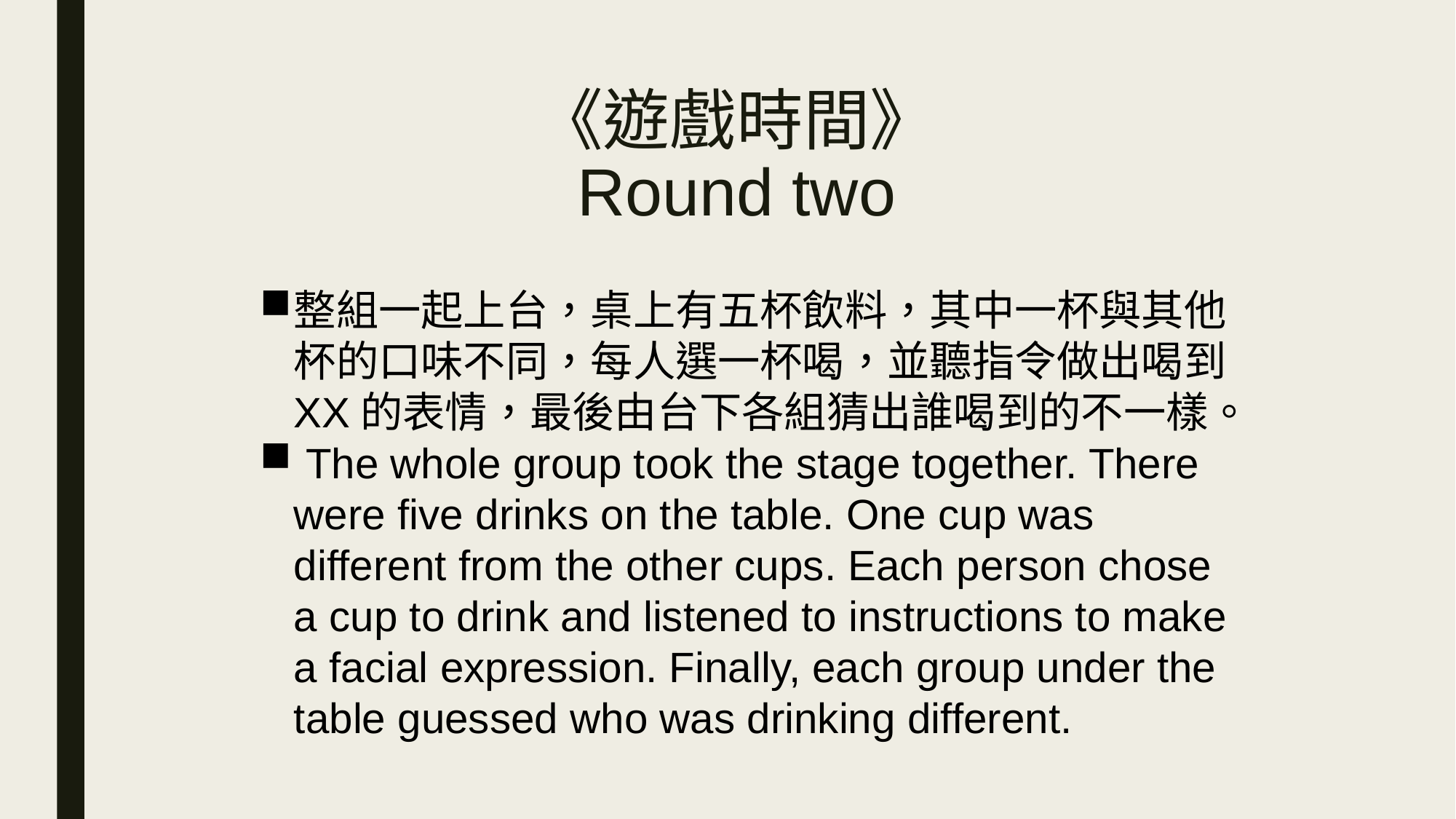

# 《遊戲時間》 Round two
整組一起上台，桌上有五杯飲料，其中一杯與其他杯的口味不同，每人選一杯喝，並聽指令做出喝到XX的表情，最後由台下各組猜出誰喝到的不一樣。
 The whole group took the stage together. There were five drinks on the table. One cup was different from the other cups. Each person chose a cup to drink and listened to instructions to make a facial expression. Finally, each group under the table guessed who was drinking different.